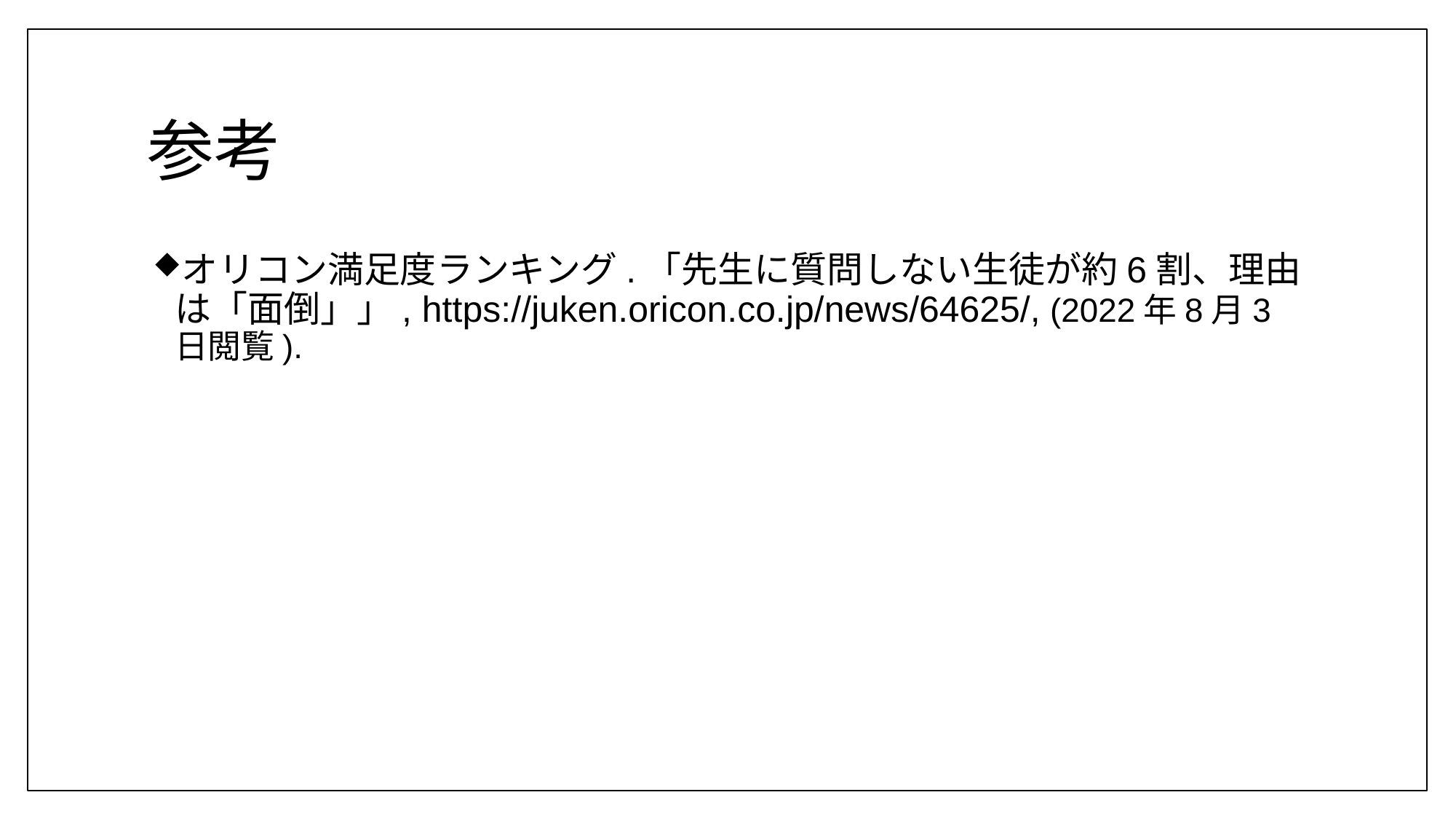

# 参考
オリコン満足度ランキング.「先生に質問しない生徒が約6割、理由は「面倒」」, https://juken.oricon.co.jp/news/64625/, (2022年8月3日閲覧).